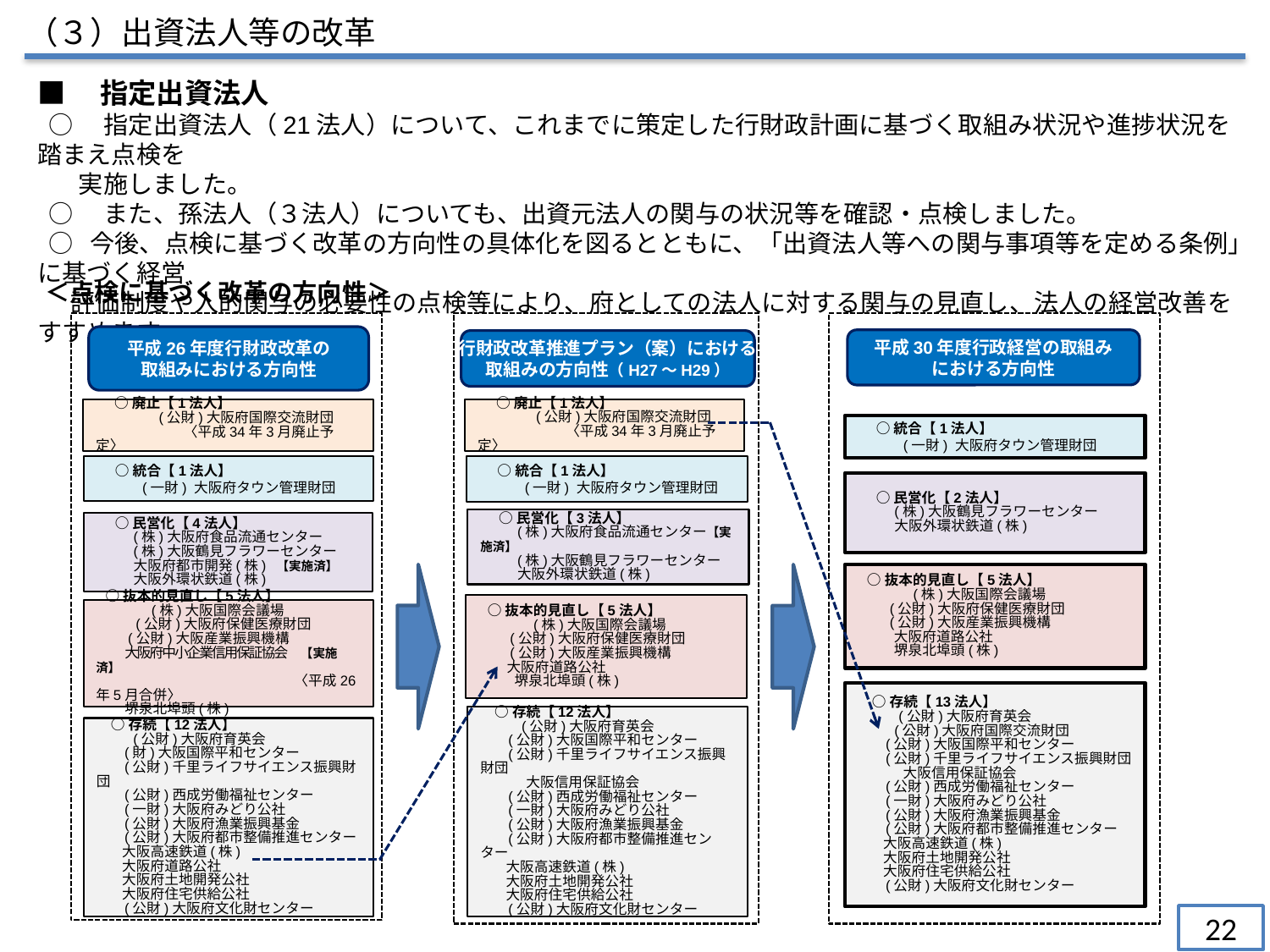

（３）出資法人等の改革
■　指定出資法人
  ○　指定出資法人（21法人）について、これまでに策定した行財政計画に基づく取組み状況や進捗状況を踏まえ点検を
　   実施しました。
  ○　また、孫法人（３法人）についても、出資元法人の関与の状況等を確認・点検しました。
  ○  今後、点検に基づく改革の方向性の具体化を図るとともに、「出資法人等への関与事項等を定める条例」 に基づく経営
     評価制度や人的関与の必要性の点検等により、府としての法人に対する関与の見直し、法人の経営改善をすすめます。

＜点検に基づく改革の方向性＞

平成30年度行政経営の取組み
における方向性
○統合【1法人】
 　 (一財) 大阪府タウン管理財団
○民営化【2法人】
(株)大阪鶴見フラワーセンター
大阪外環状鉄道(株)
   ○抜本的見直し【5法人】
 　　　 (株)大阪国際会議場
        (公財)大阪府保健医療財団
        (公財)大阪産業振興機構
    　  大阪府道路公社
    　  堺泉北埠頭(株)
    ○存続【13法人】
　　   (公財)大阪府育英会
 　    (公財)大阪府国際交流財団
       (公財)大阪国際平和センター
       (公財)千里ライフサイエンス振興財団
　　　 大阪信用保証協会
       (公財)西成労働福祉センター
       (一財)大阪府みどり公社
       (公財)大阪府漁業振興基金
       (公財)大阪府都市整備推進センター
       大阪高速鉄道(株)
       大阪府土地開発公社
       大阪府住宅供給公社
       (公財)大阪府文化財センター

平成26年度行財政改革の
取組みにおける方向性
○廃止【1法人】
　   　 (公財)大阪府国際交流財団
　　　    　〈平成34年3月廃止予定〉
○統合【1法人】
 　 (一財) 大阪府タウン管理財団
○民営化【4法人】
(株)大阪府食品流通センター
(株)大阪鶴見フラワーセンター
大阪府都市開発(株)  【実施済】
大阪外環状鉄道(株)
   ○抜本的見直し【5法人】
 　　　 (株)大阪国際会議場
    　  (公財)大阪府保健医療財団
        (公財)大阪産業振興機構
        大阪府中小企業信用保証協会　【実施済】
　　　　　　　　　　　　　　　〈平成26年5月合併〉
        堺泉北埠頭(株)
    ○存続【12法人】
    　 (公財)大阪府育英会
       (財)大阪国際平和センター
       (公財)千里ライフサイエンス振興財団
       (公財)西成労働福祉センター
       (一財)大阪府みどり公社
       (公財)大阪府漁業振興基金
       (公財)大阪府都市整備推進センター
       大阪高速鉄道(株)
       大阪府道路公社
       大阪府土地開発公社
       大阪府住宅供給公社
       (公財)大阪府文化財センター

行財政改革推進プラン（案）における
取組みの方向性（H27～H29）
○廃止【1法人】
　       (公財)大阪府国際交流財団
　　　    　〈平成34年3月廃止予定〉
○統合【1法人】
 　 (一財) 大阪府タウン管理財団
○民営化【3法人】
(株)大阪府食品流通センター【実施済】
(株)大阪鶴見フラワーセンター
大阪外環状鉄道(株)
   ○抜本的見直し【5法人】
 　　　 (株)大阪国際会議場
        (公財)大阪府保健医療財団
        (公財)大阪産業振興機構
        大阪府道路公社
    　  堺泉北埠頭(株)
    ○存続【12法人】
　　   (公財)大阪府育英会
       (公財)大阪国際平和センター
       (公財)千里ライフサイエンス振興財団
　　　 大阪信用保証協会
       (公財)西成労働福祉センター
       (一財)大阪府みどり公社
       (公財)大阪府漁業振興基金
       (公財)大阪府都市整備推進センター
       大阪高速鉄道(株)
       大阪府土地開発公社
       大阪府住宅供給公社
       (公財)大阪府文化財センター

|  |
| --- |
22